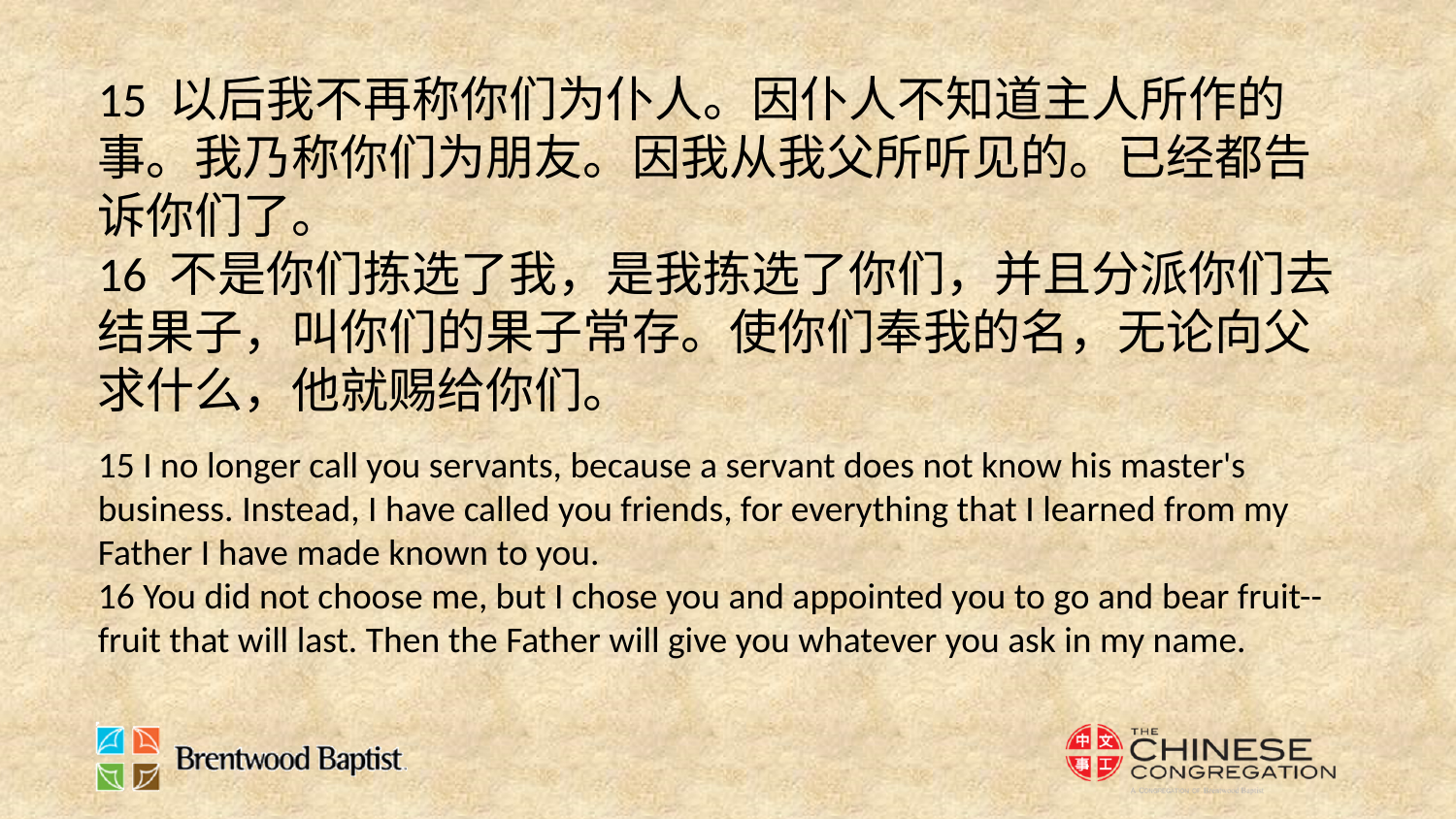

15 以后我不再称你们为仆人。因仆人不知道主人所作的事。我乃称你们为朋友。因我从我父所听见的。已经都告诉你们了。
16 不是你们拣选了我，是我拣选了你们，并且分派你们去结果子，叫你们的果子常存。使你们奉我的名，无论向父求什么，他就赐给你们。

15 I no longer call you servants, because a servant does not know his master's business. Instead, I have called you friends, for everything that I learned from my Father I have made known to you.
16 You did not choose me, but I chose you and appointed you to go and bear fruit--fruit that will last. Then the Father will give you whatever you ask in my name.